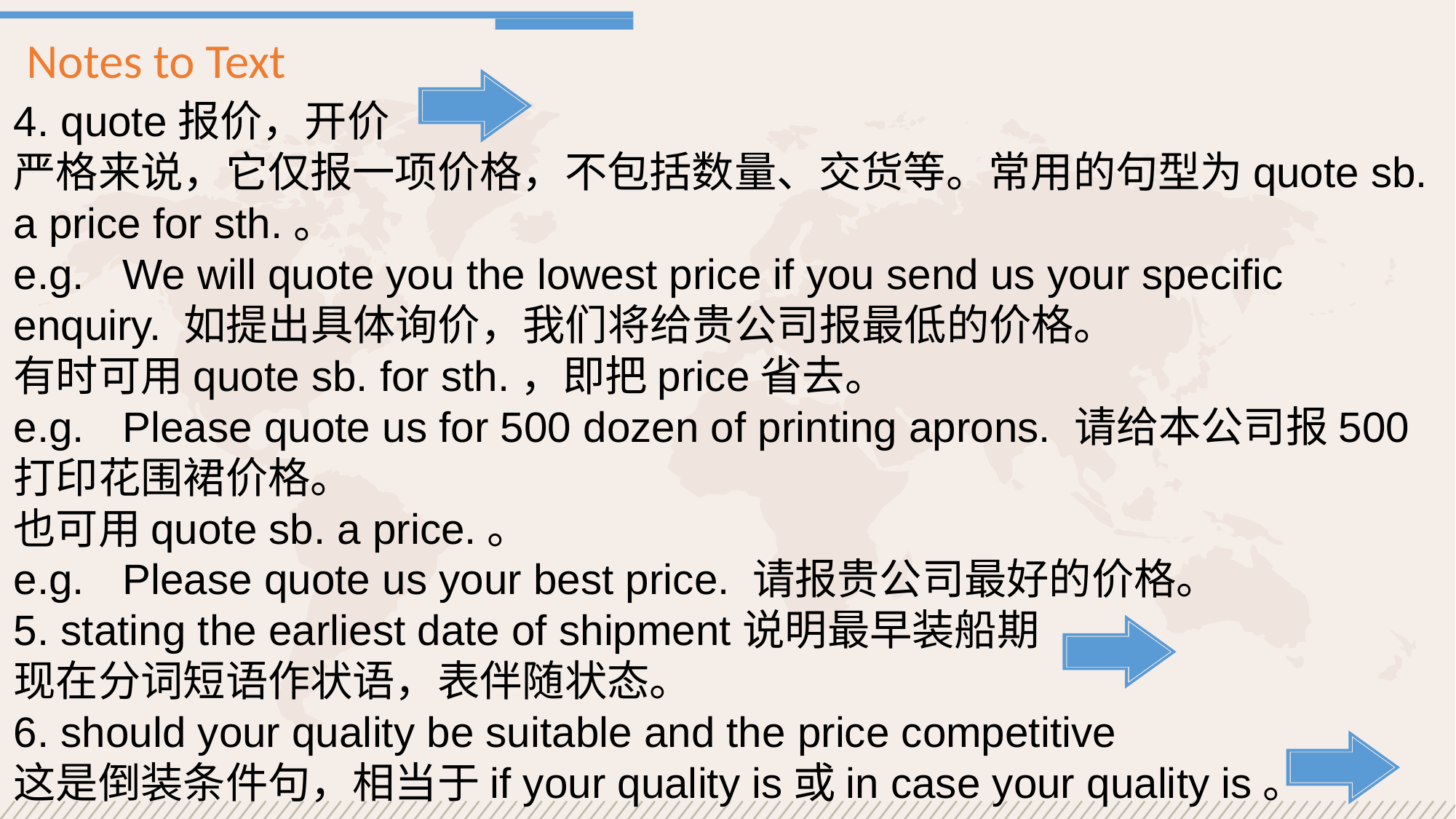

Notes to Text

4. quote报价，开价
严格来说，它仅报一项价格，不包括数量、交货等。常用的句型为quote sb. a price for sth.。
e.g.	We will quote you the lowest price if you send us your specific enquiry. 如提出具体询价，我们将给贵公司报最低的价格。
有时可用quote sb. for sth.，即把price省去。
e.g.	Please quote us for 500 dozen of printing aprons. 请给本公司报500打印花围裙价格。
也可用quote sb. a price.。
e.g.	Please quote us your best price. 请报贵公司最好的价格。
5. stating the earliest date of shipment说明最早装船期
现在分词短语作状语，表伴随状态。
6. should your quality be suitable and the price competitive
这是倒装条件句，相当于if your quality is或in case your quality is。